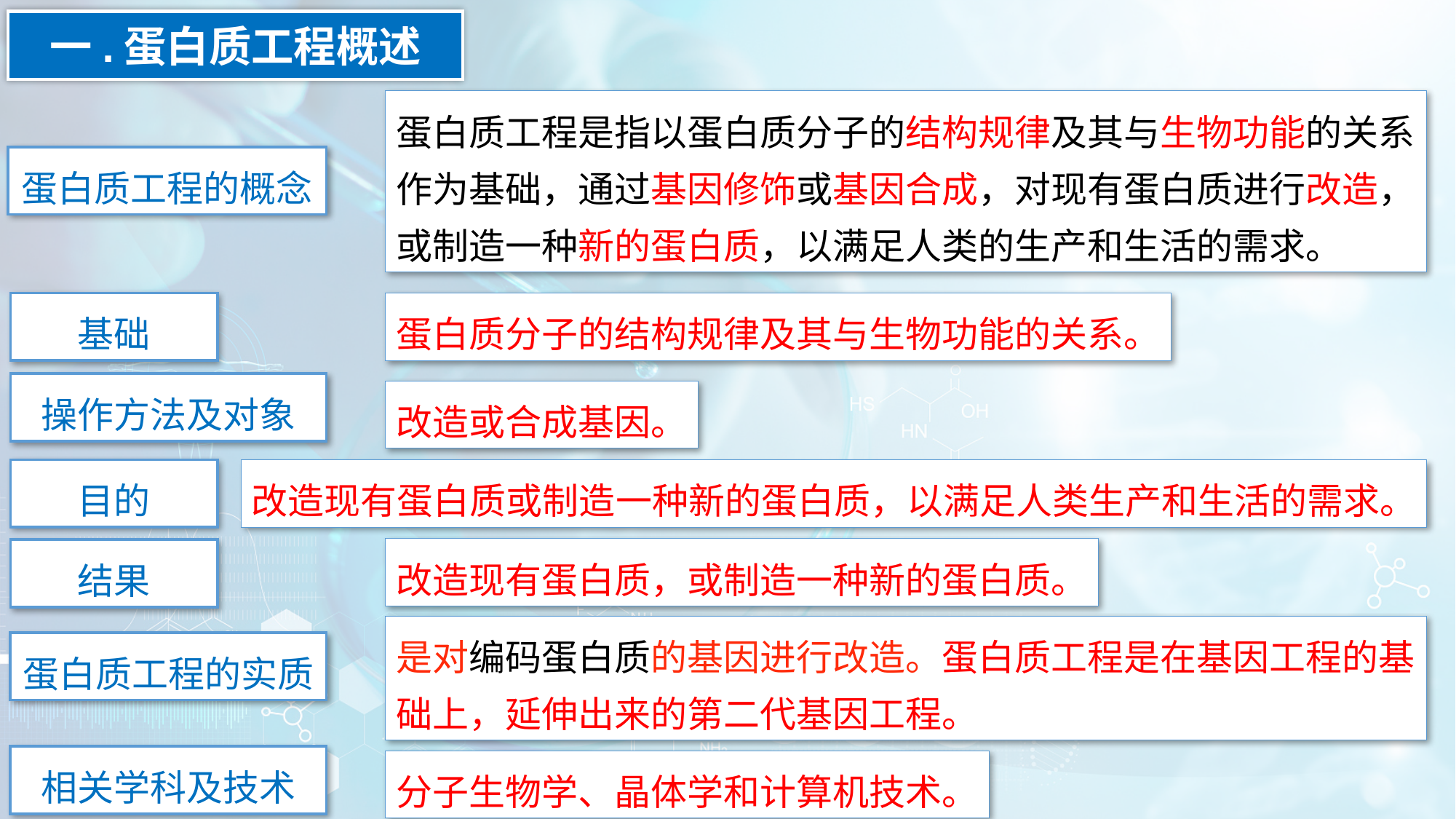

一.蛋白质工程概述
蛋白质工程是指以蛋白质分子的结构规律及其与生物功能的关系作为基础，通过基因修饰或基因合成，对现有蛋白质进行改造，或制造一种新的蛋白质，以满足人类的生产和生活的需求。
蛋白质工程的概念
基础
蛋白质分子的结构规律及其与生物功能的关系。
操作方法及对象
改造或合成基因。
改造现有蛋白质或制造一种新的蛋白质，以满足人类生产和生活的需求。
目的
改造现有蛋白质，或制造一种新的蛋白质。
结果
是对编码蛋白质的基因进行改造。蛋白质工程是在基因工程的基础上，延伸出来的第二代基因工程。
蛋白质工程的实质
相关学科及技术
分子生物学、晶体学和计算机技术。